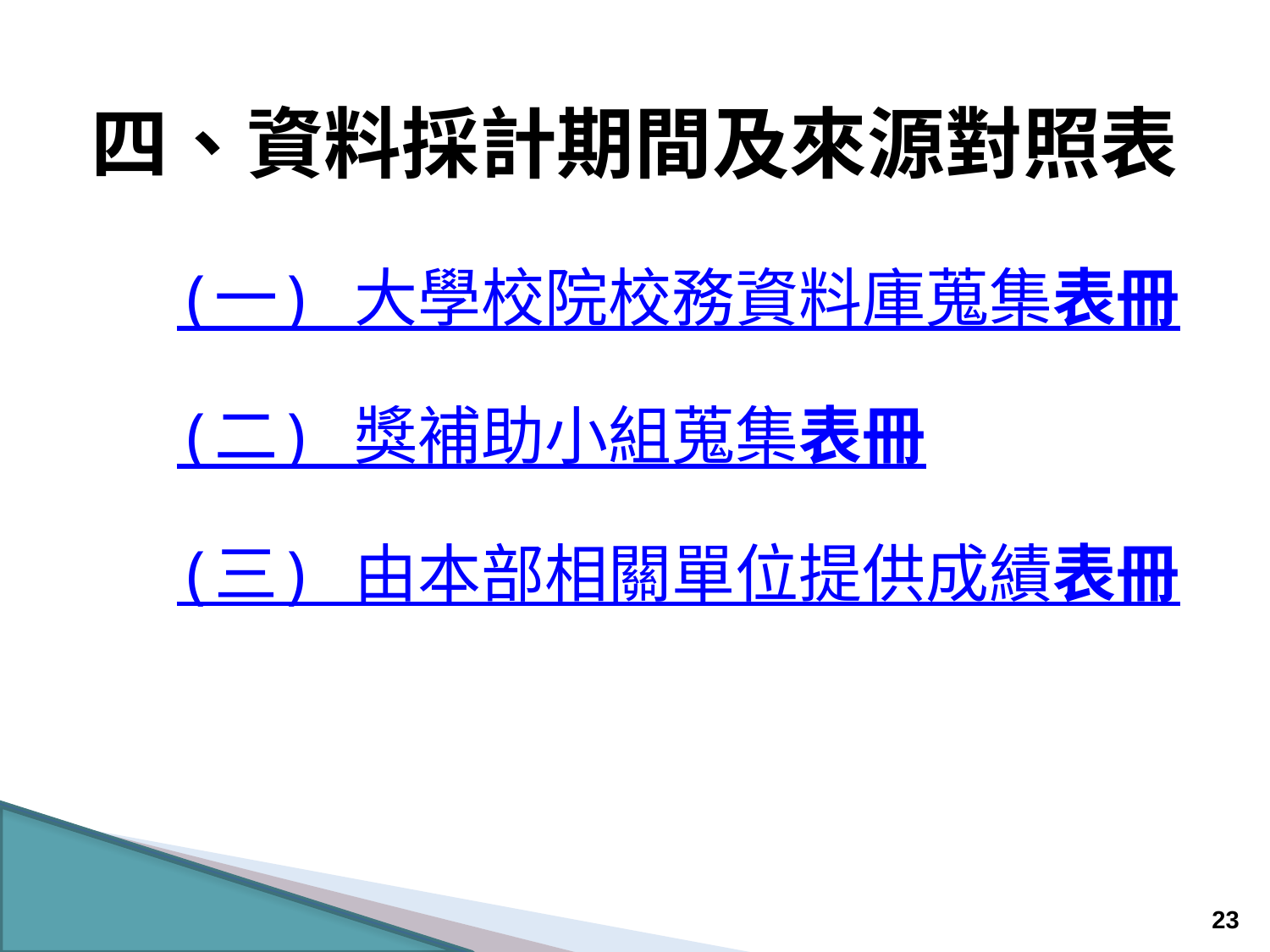

# 四、資料採計期間及來源對照表
(一) 大學校院校務資料庫蒐集表冊
(二) 獎補助小組蒐集表冊
(三) 由本部相關單位提供成績表冊
23